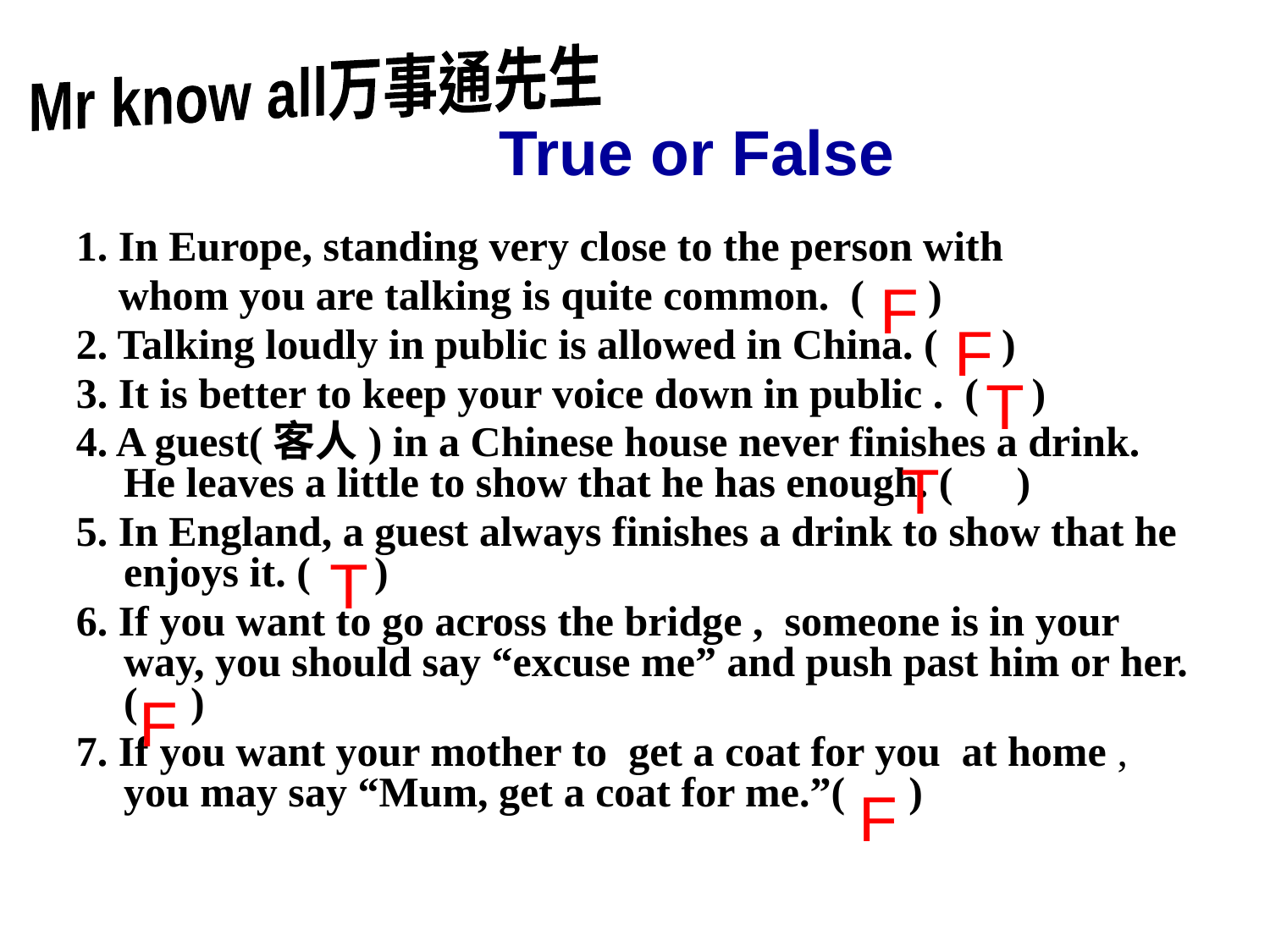

Mr know all万事通先生
True or False
1. In Europe, standing very close to the person with
    whom you are talking is quite common.  (      )
2. Talking loudly in public is allowed in China. (      )
3. It is better to keep your voice down in public .  (     )
4. A guest(客人) in a Chinese house never finishes a drink. He leaves a little to show that he has enough. (      )
5. In England, a guest always finishes a drink to show that he enjoys it. (      )
6. If you want to go across the bridge ,  someone is in your way, you should say “excuse me” and push past him or her. (     )
7. If you want your mother to  get a coat for you  at home , you may say “Mum, get a coat for me.”(      )
F
F
T
T
T
F
F